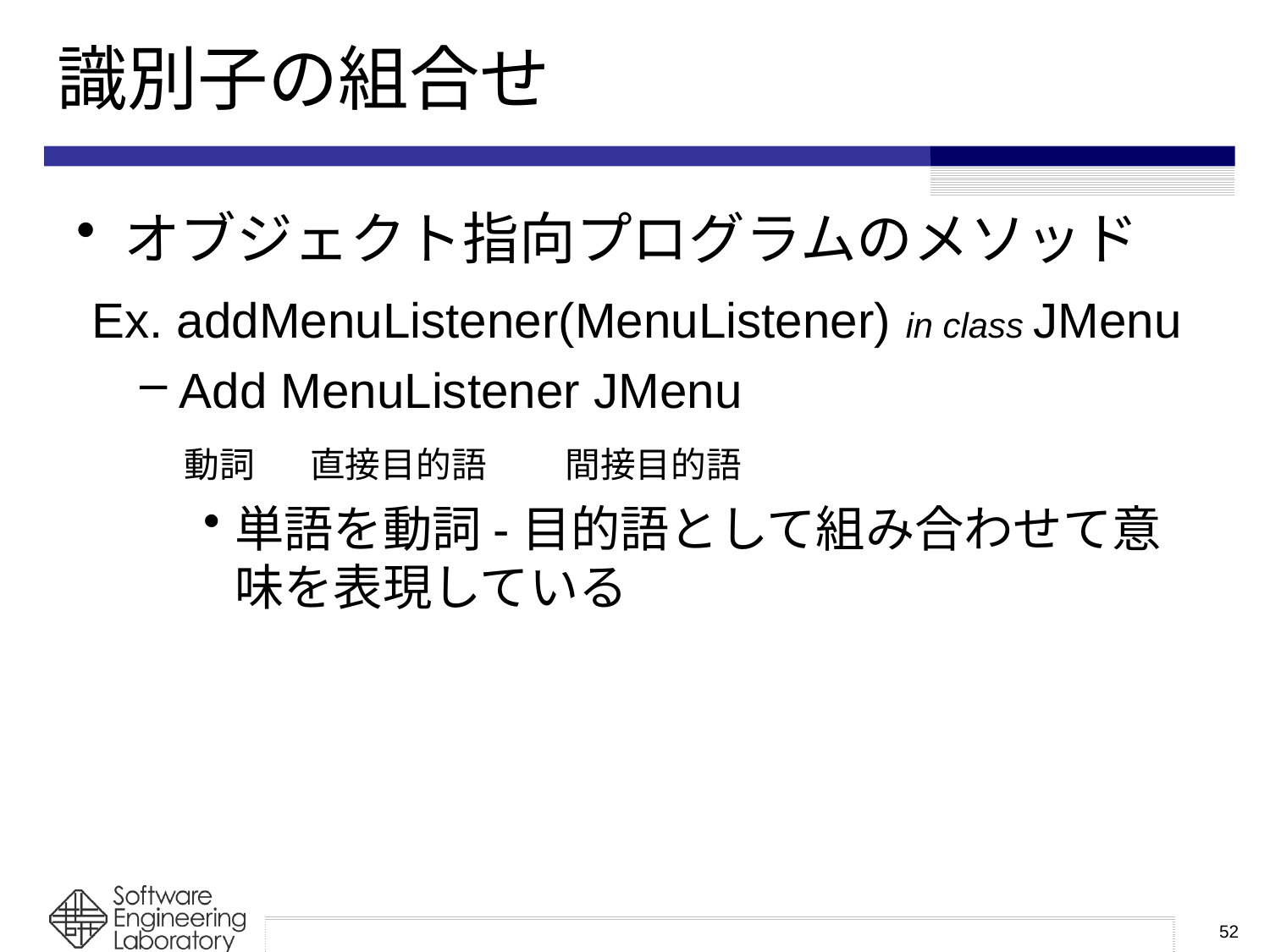

# 識別子の組合せ
オブジェクト指向プログラムのメソッド
 Ex. addMenuListener(MenuListener) in class JMenu
Add MenuListener JMenu
   動詞       直接目的語          間接目的語
単語を動詞-目的語として組み合わせて意味を表現している
52